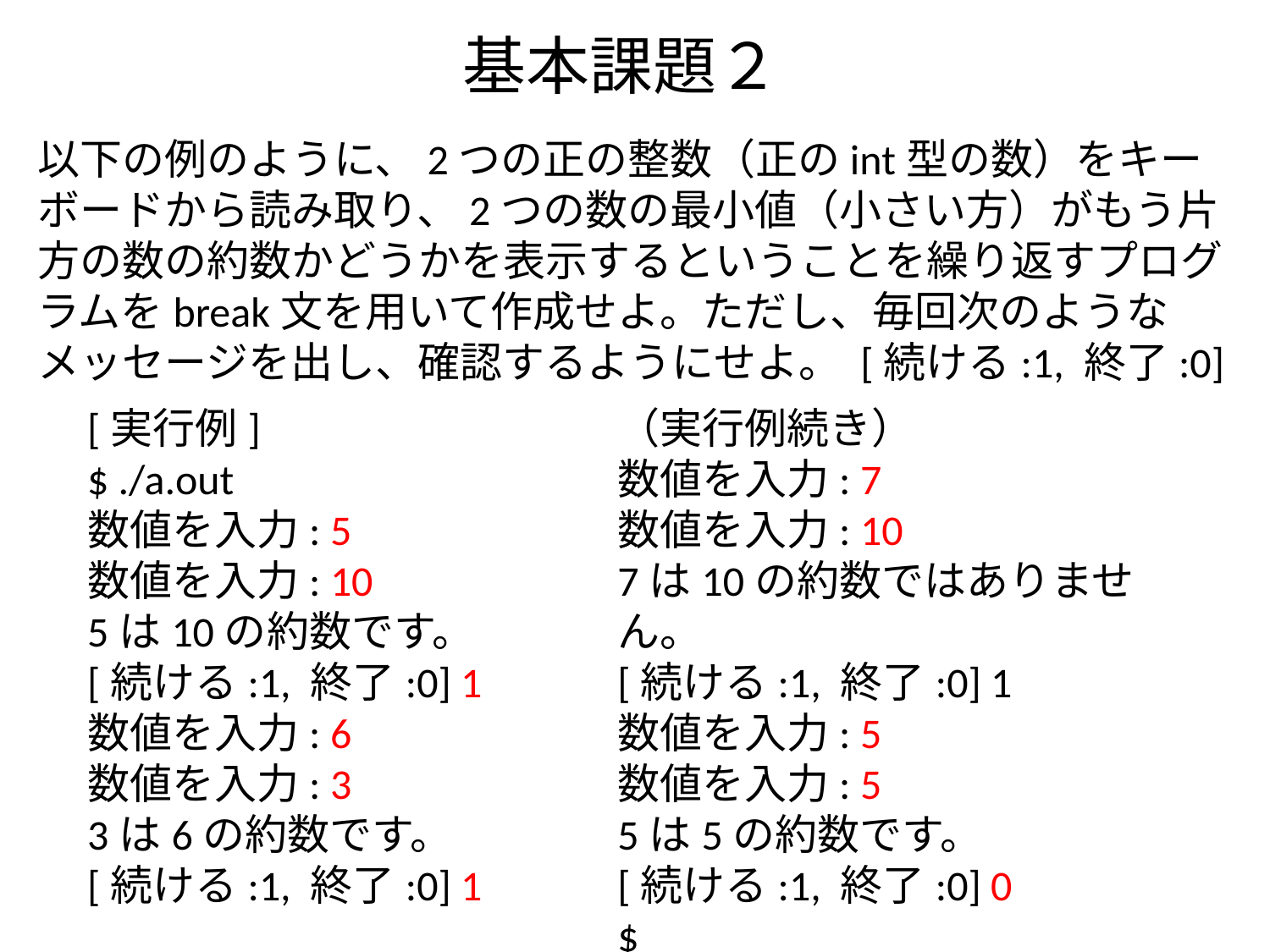

# 基本課題２
以下の例のように、2つの正の整数（正のint型の数）をキーボードから読み取り、2つの数の最小値（小さい方）がもう片方の数の約数かどうかを表示するということを繰り返すプログラムをbreak文を用いて作成せよ。ただし、毎回次のようなメッセージを出し、確認するようにせよ。 [続ける:1, 終了:0]
[実行例]
$ ./a.out
数値を入力: 5
数値を入力: 10
5は10の約数です。
[続ける:1, 終了:0] 1
数値を入力: 6
数値を入力: 3
3は6の約数です。
[続ける:1, 終了:0] 1
（実行例続き）
数値を入力: 7
数値を入力: 10
7は10の約数ではありません。
[続ける:1, 終了:0] 1
数値を入力: 5
数値を入力: 5
5は5の約数です。
[続ける:1, 終了:0] 0
$